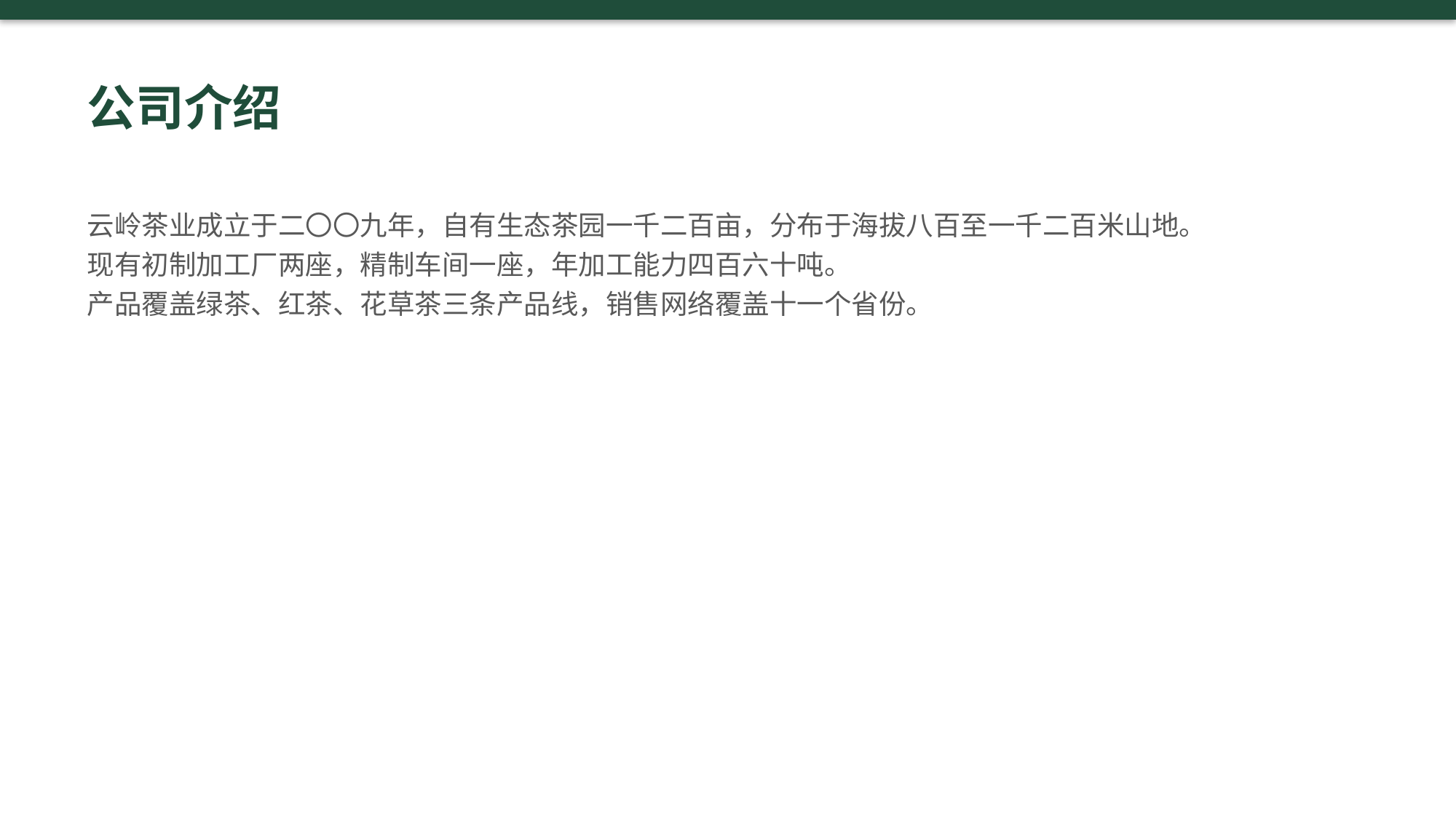

公司介绍
云岭茶业成立于二〇〇九年，自有生态茶园一千二百亩，分布于海拔八百至一千二百米山地。
现有初制加工厂两座，精制车间一座，年加工能力四百六十吨。
产品覆盖绿茶、红茶、花草茶三条产品线，销售网络覆盖十一个省份。